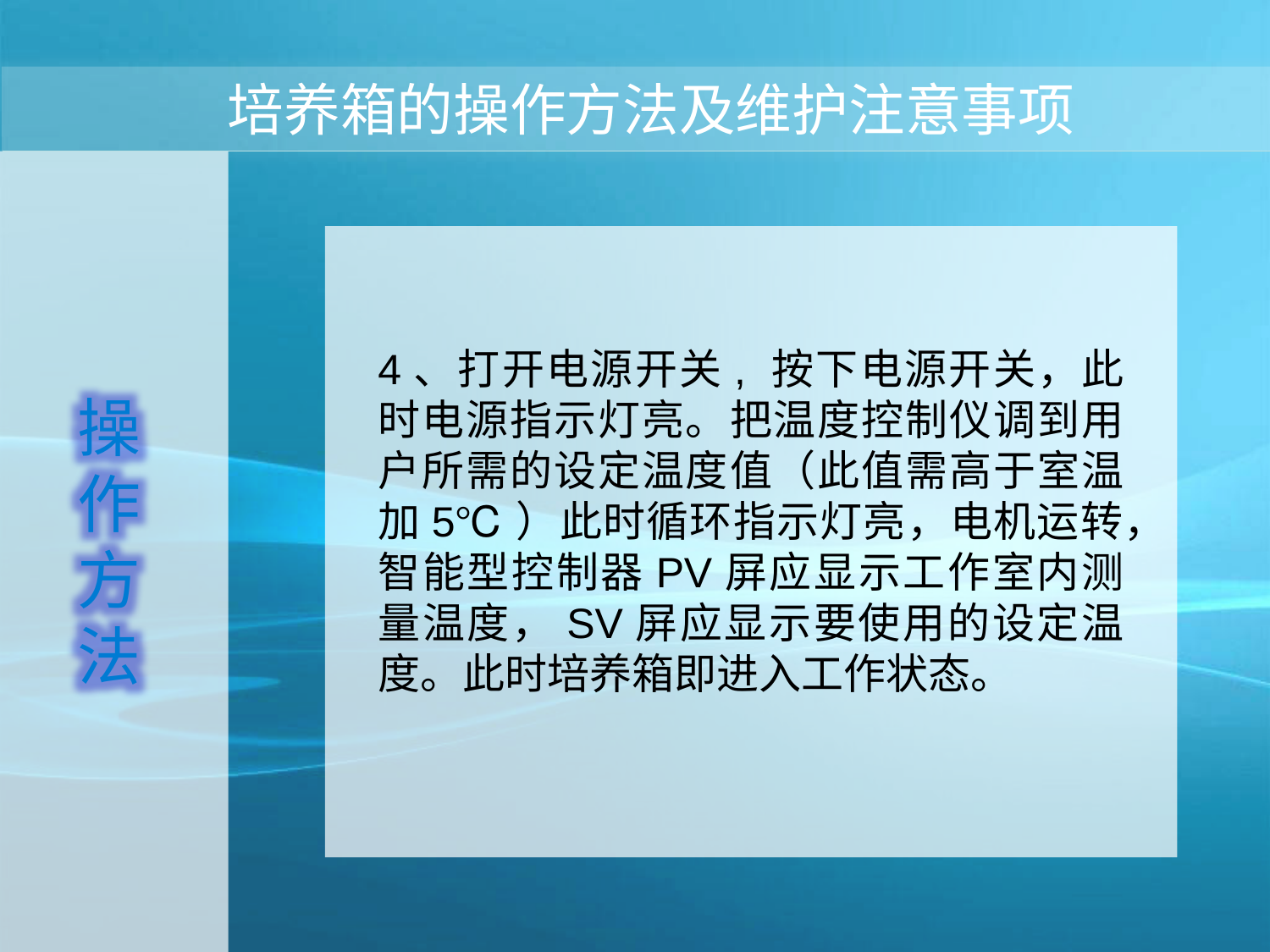

# 培养箱的操作方法及维护注意事项

4、打开电源开关, 按下电源开关，此时电源指示灯亮。把温度控制仪调到用户所需的设定温度值（此值需高于室温加5℃）此时循环指示灯亮，电机运转，智能型控制器PV屏应显示工作室内测量温度，SV屏应显示要使用的设定温度。此时培养箱即进入工作状态。
操作方法